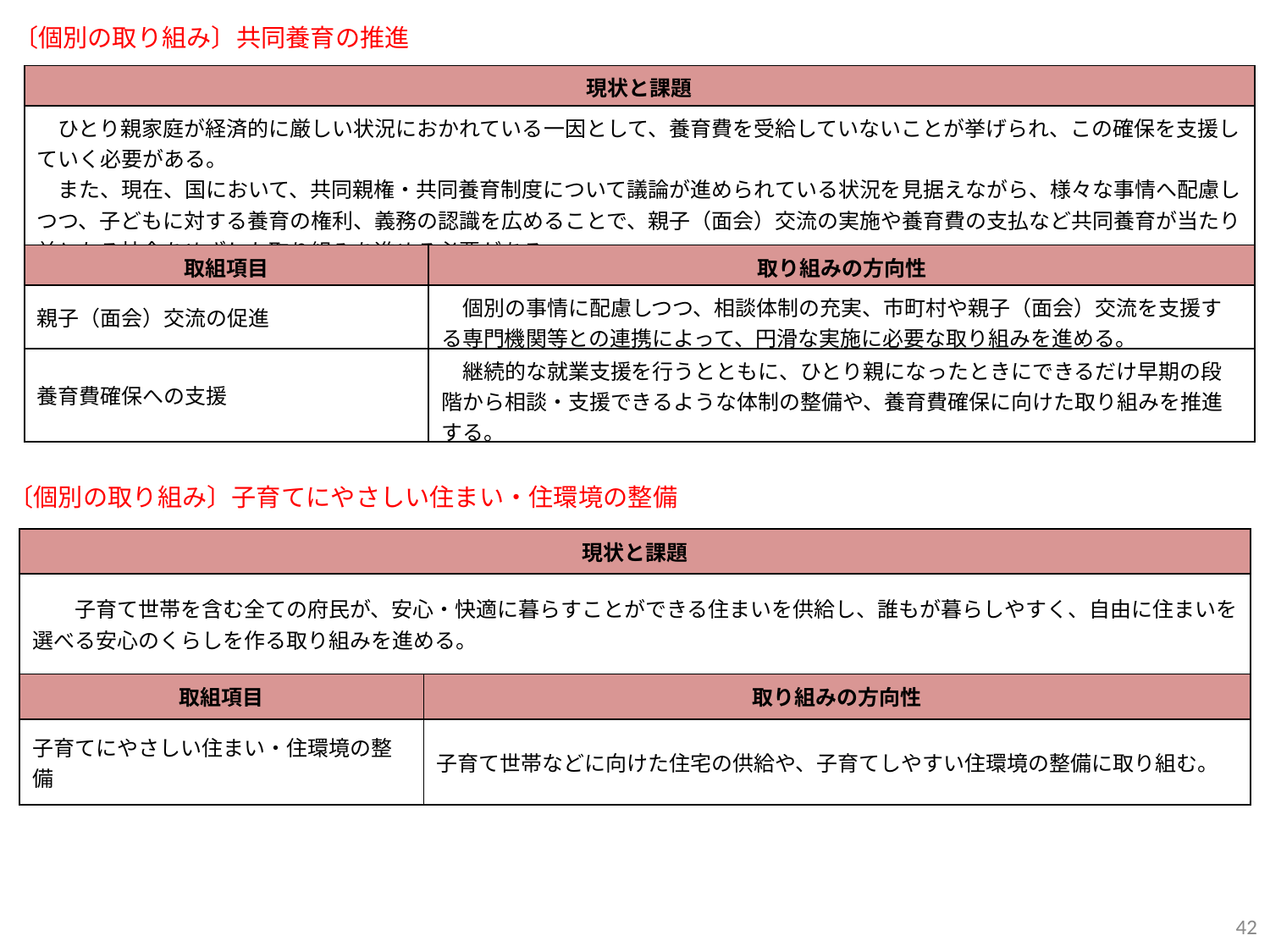

〔個別の取り組み〕共同養育の推進
| 現状と課題 |  |
| --- | --- |
| ひとり親家庭が経済的に厳しい状況におかれている一因として、養育費を受給していないことが挙げられ、この確保を支援していく必要がある。 　また、現在、国において、共同親権・共同養育制度について議論が進められている状況を見据えながら、様々な事情へ配慮しつつ、子どもに対する養育の権利、義務の認識を広めることで、親子（面会）交流の実施や養育費の支払など共同養育が当たり前となる社会をめざした取り組みを進める必要がある。 |  |
| 取組項目 | 取り組みの方向性 |
| 親子（面会）交流の促進 | 個別の事情に配慮しつつ、相談体制の充実、市町村や親子（面会）交流を支援する専門機関等との連携によって、円滑な実施に必要な取り組みを進める。 |
| 養育費確保への支援 | 継続的な就業支援を行うとともに、ひとり親になったときにできるだけ早期の段階から相談・支援できるような体制の整備や、養育費確保に向けた取り組みを推進する。 |
〔個別の取り組み〕子育てにやさしい住まい・住環境の整備
| 現状と課題 |  |
| --- | --- |
| 子育て世帯を含む全ての府民が、安心・快適に暮らすことができる住まいを供給し、誰もが暮らしやすく、自由に住まいを選べる安心のくらしを作る取り組みを進める。 |  |
| 取組項目 | 取り組みの方向性 |
| 子育てにやさしい住まい・住環境の整備 | 子育て世帯などに向けた住宅の供給や、子育てしやすい住環境の整備に取り組む。 |
42